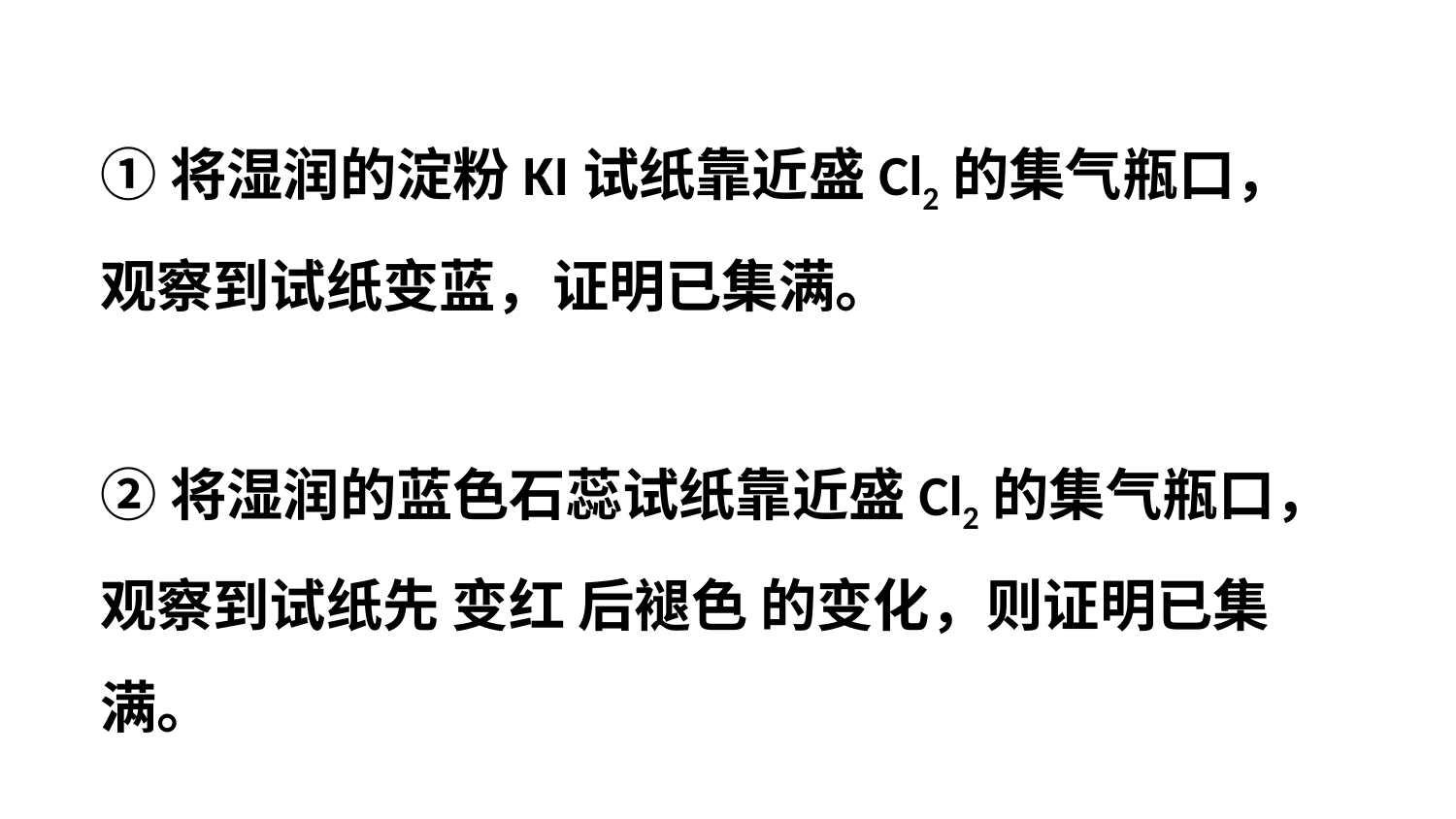

①将湿润的淀粉­KI试纸靠近盛Cl2的集气瓶口，观察到试纸变蓝，证明已集满。

②将湿润的蓝色石蕊试纸靠近盛Cl2的集气瓶口，观察到试纸先 变红 后褪色 的变化，则证明已集满。

③实验室制取Cl2时，常常根据氯气的颜色判断是否收集满。